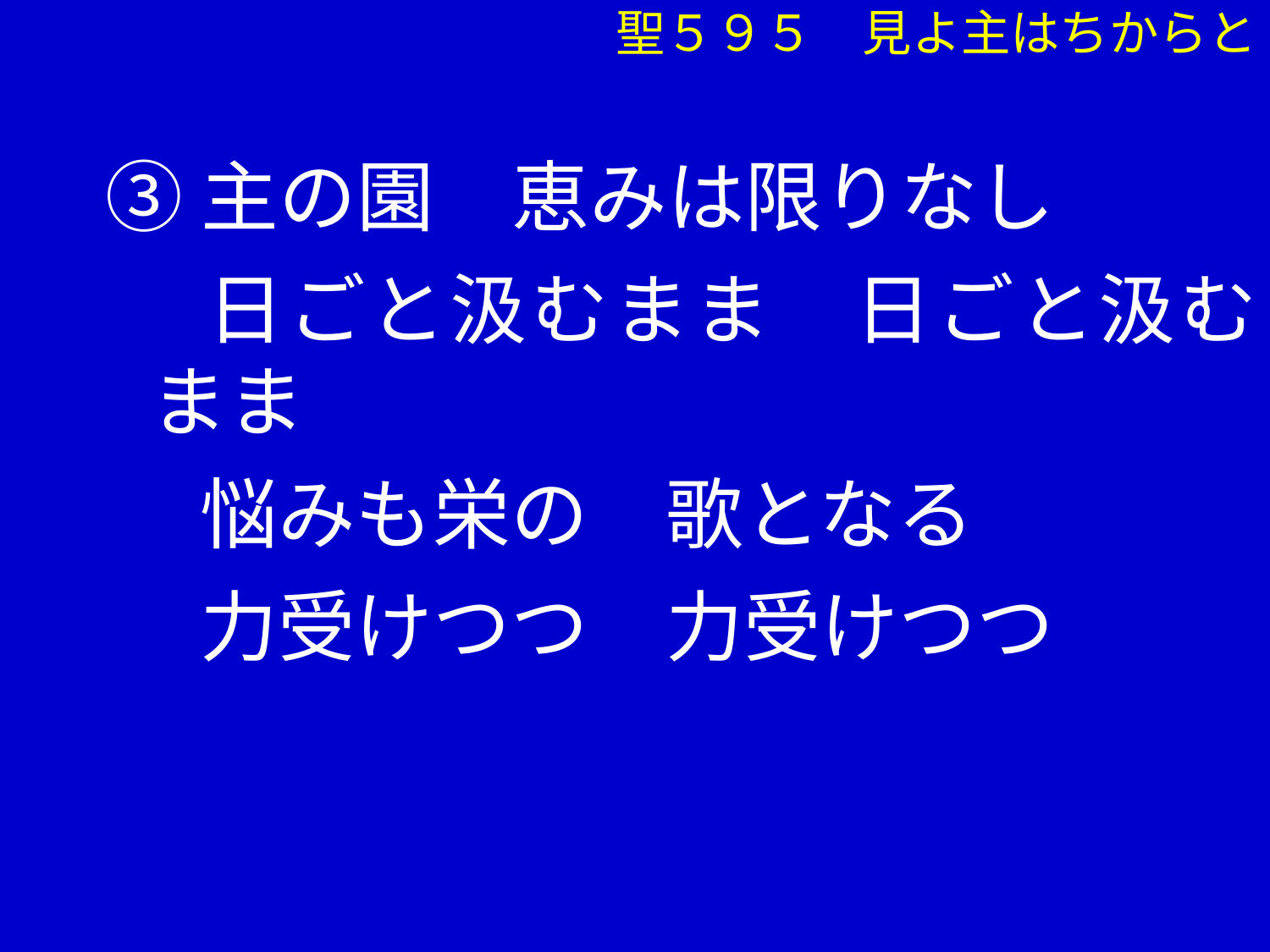

聖５９５　見よ主はちからと
③主の園　恵みは限りなし
　 日ごと汲むまま　日ごと汲むまま
　 悩みも栄の　歌となる
　 力受けつつ　力受けつつ